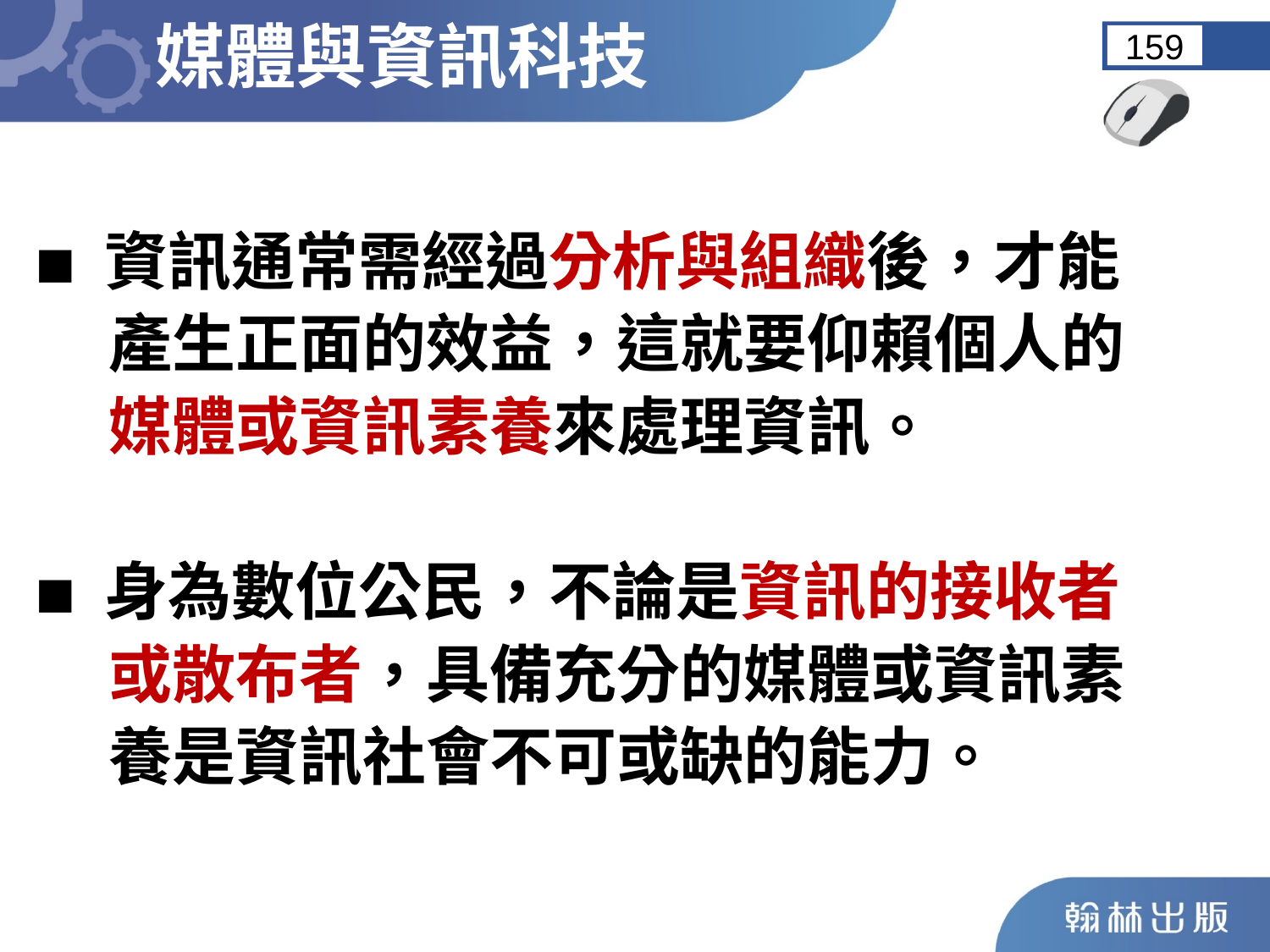

媒體與資訊科技

159
◼︎ 資訊通常需經過分析與組織後，才能
    產生正面的效益，這就要仰賴個人的
    媒體或資訊素養來處理資訊。

◼︎ 身為數位公民，不論是資訊的接收者
    或散布者，具備充分的媒體或資訊素
    養是資訊社會不可或缺的能力。